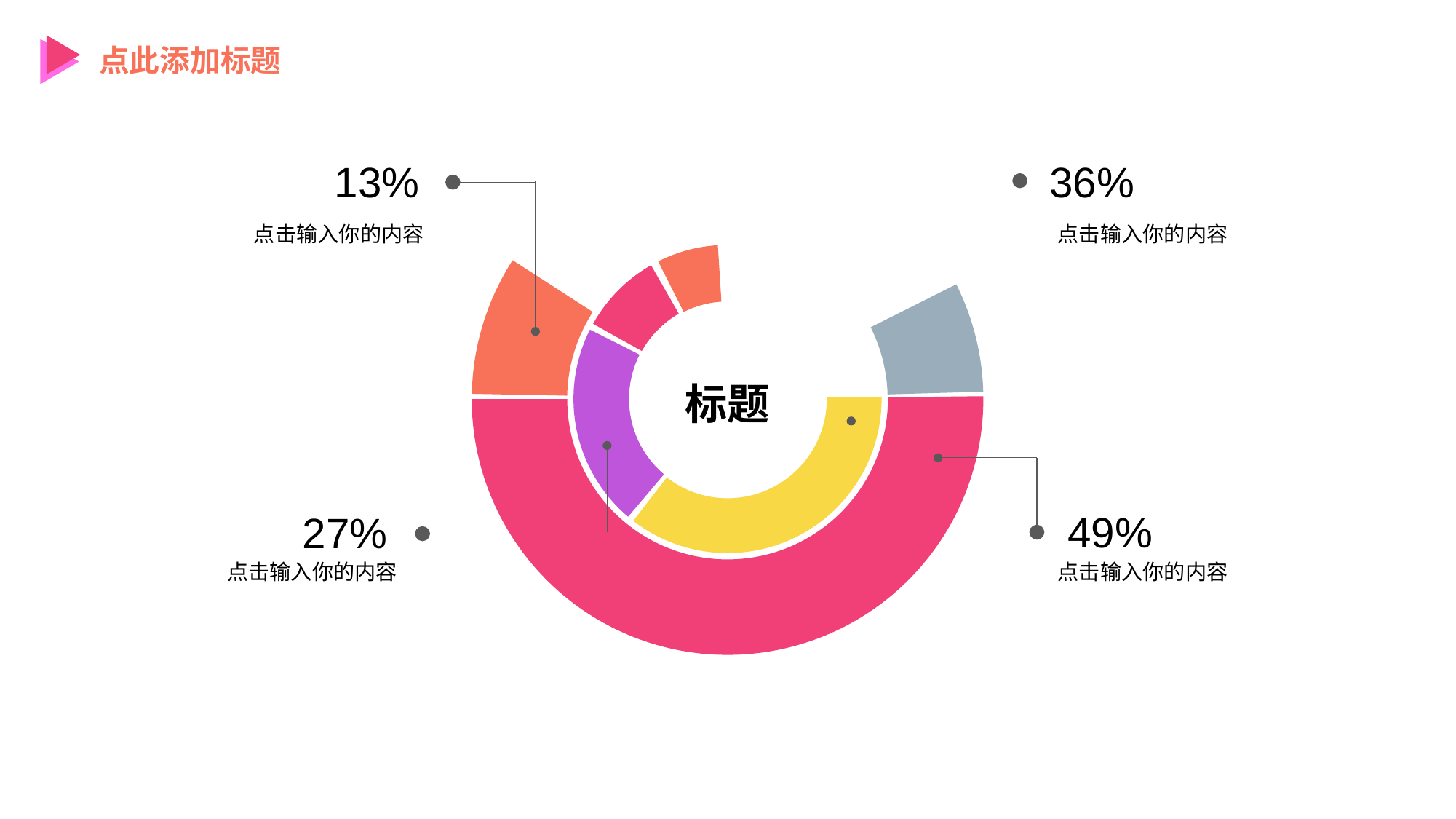

点此添加标题

13%
36%
点击输入你的内容
点击输入你的内容

标题
49%
27%
点击输入你的内容
点击输入你的内容